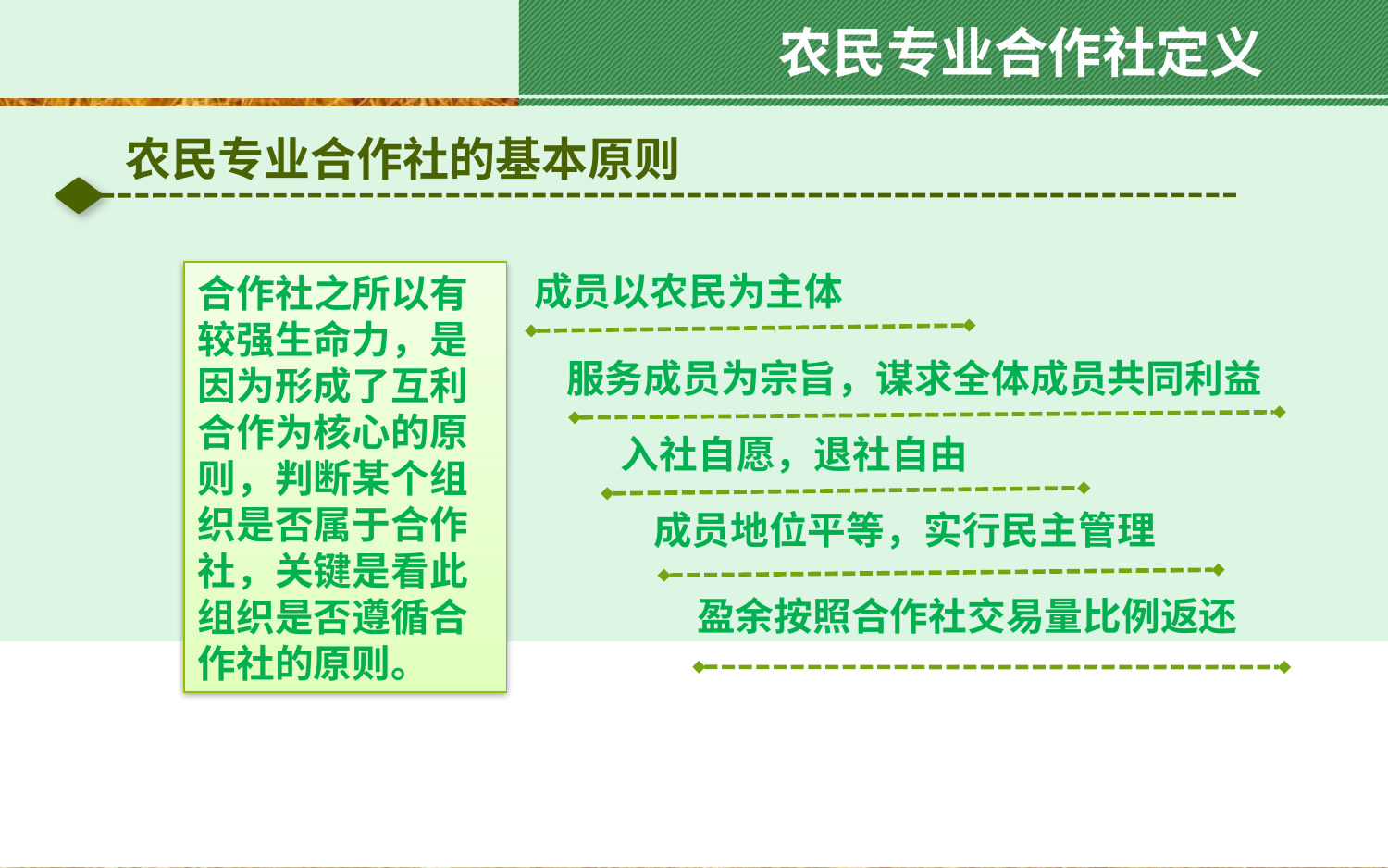

农民专业合作社定义
农民专业合作社的基本原则

成员以农民为主体
合作社之所以有较强生命力，是因为形成了互利合作为核心的原则，判断某个组织是否属于合作社，关键是看此组织是否遵循合作社的原则。
服务成员为宗旨，谋求全体成员共同利益
入社自愿，退社自由
成员地位平等，实行民主管理
盈余按照合作社交易量比例返还